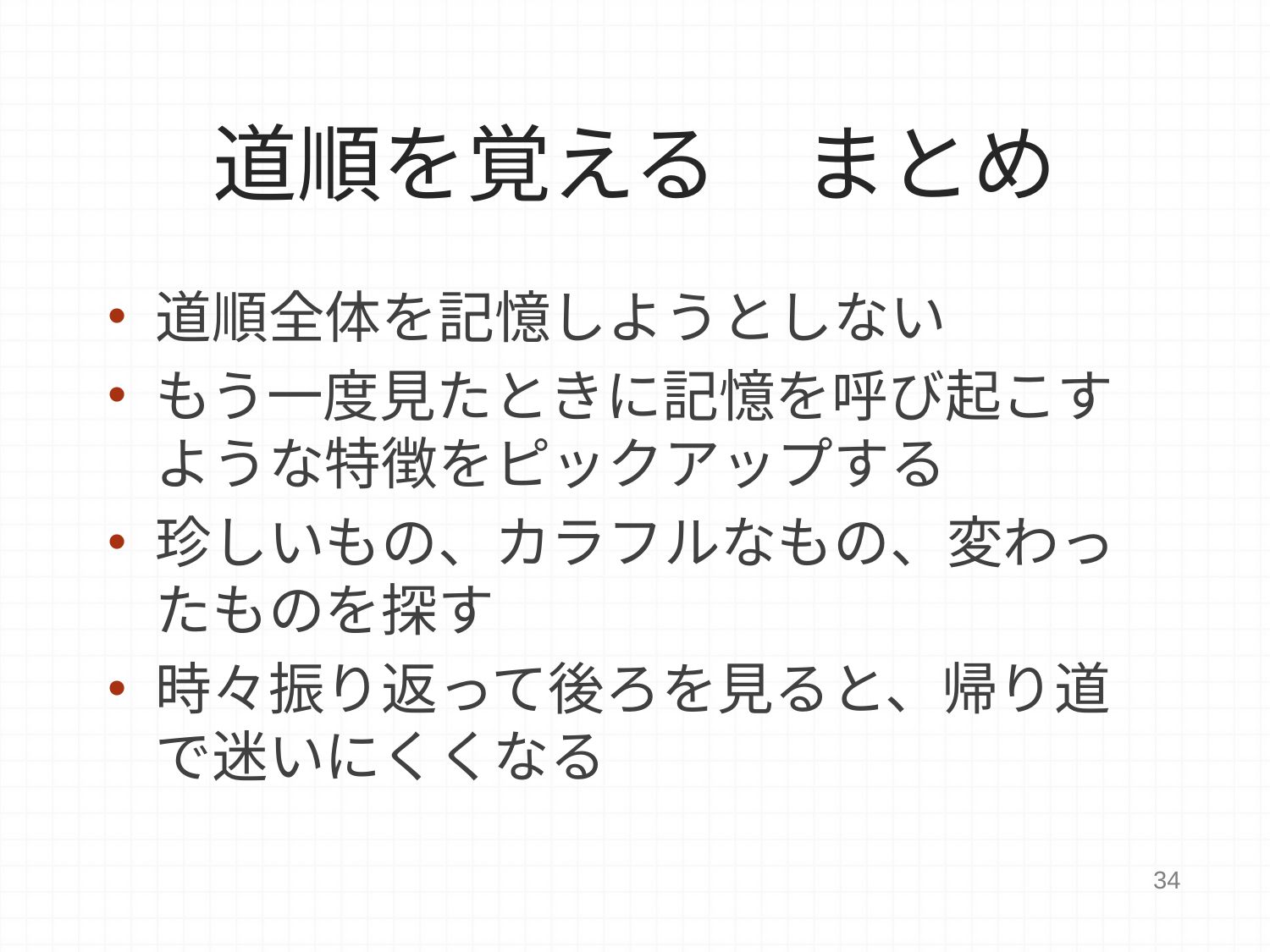

# 道順を覚える　まとめ
道順全体を記憶しようとしない
もう一度見たときに記憶を呼び起こすような特徴をピックアップする
珍しいもの、カラフルなもの、変わったものを探す
時々振り返って後ろを見ると、帰り道で迷いにくくなる
34